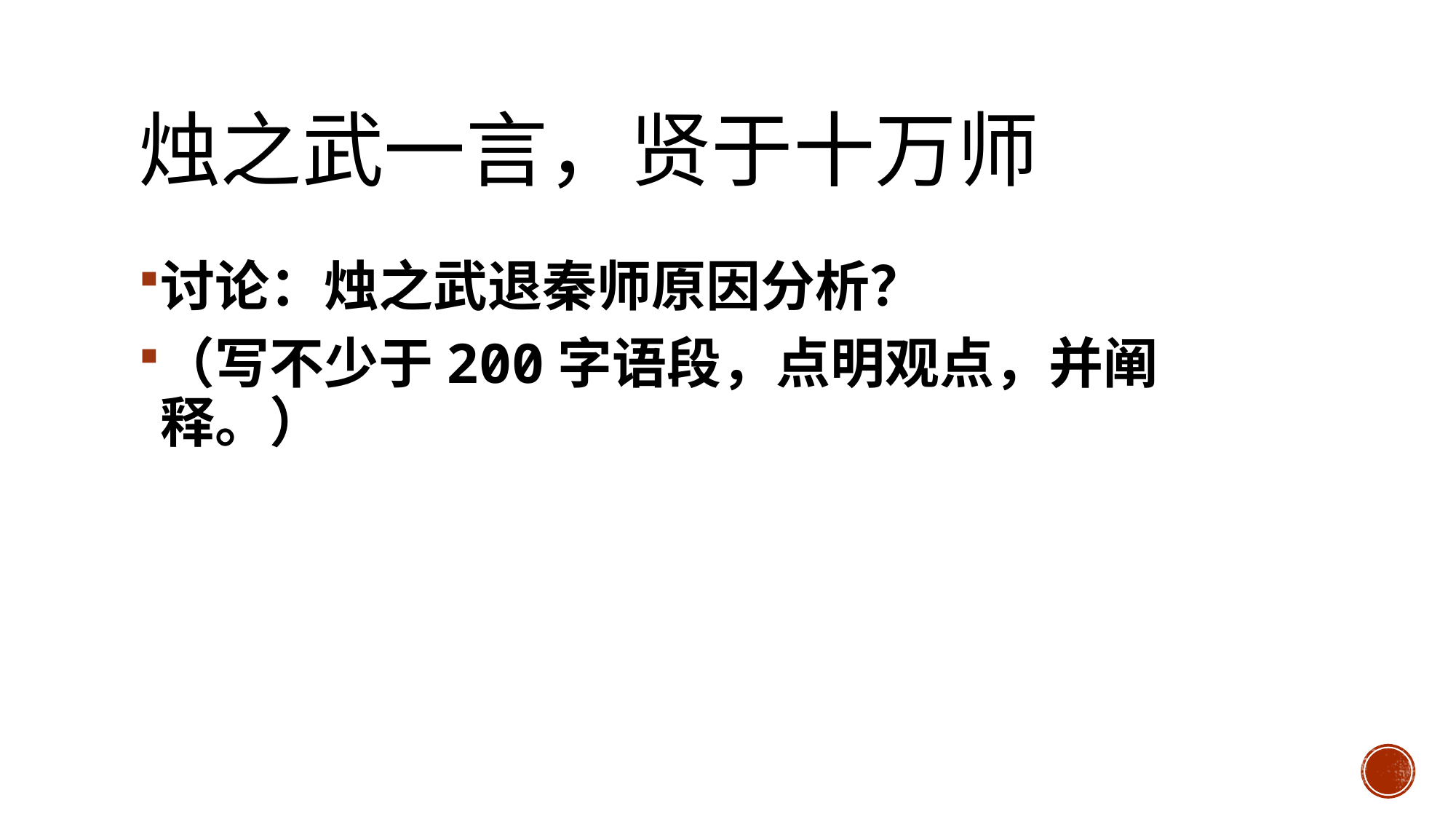

# 烛之武一言，贤于十万师
讨论：烛之武退秦师原因分析？
（写不少于200字语段，点明观点，并阐释。）